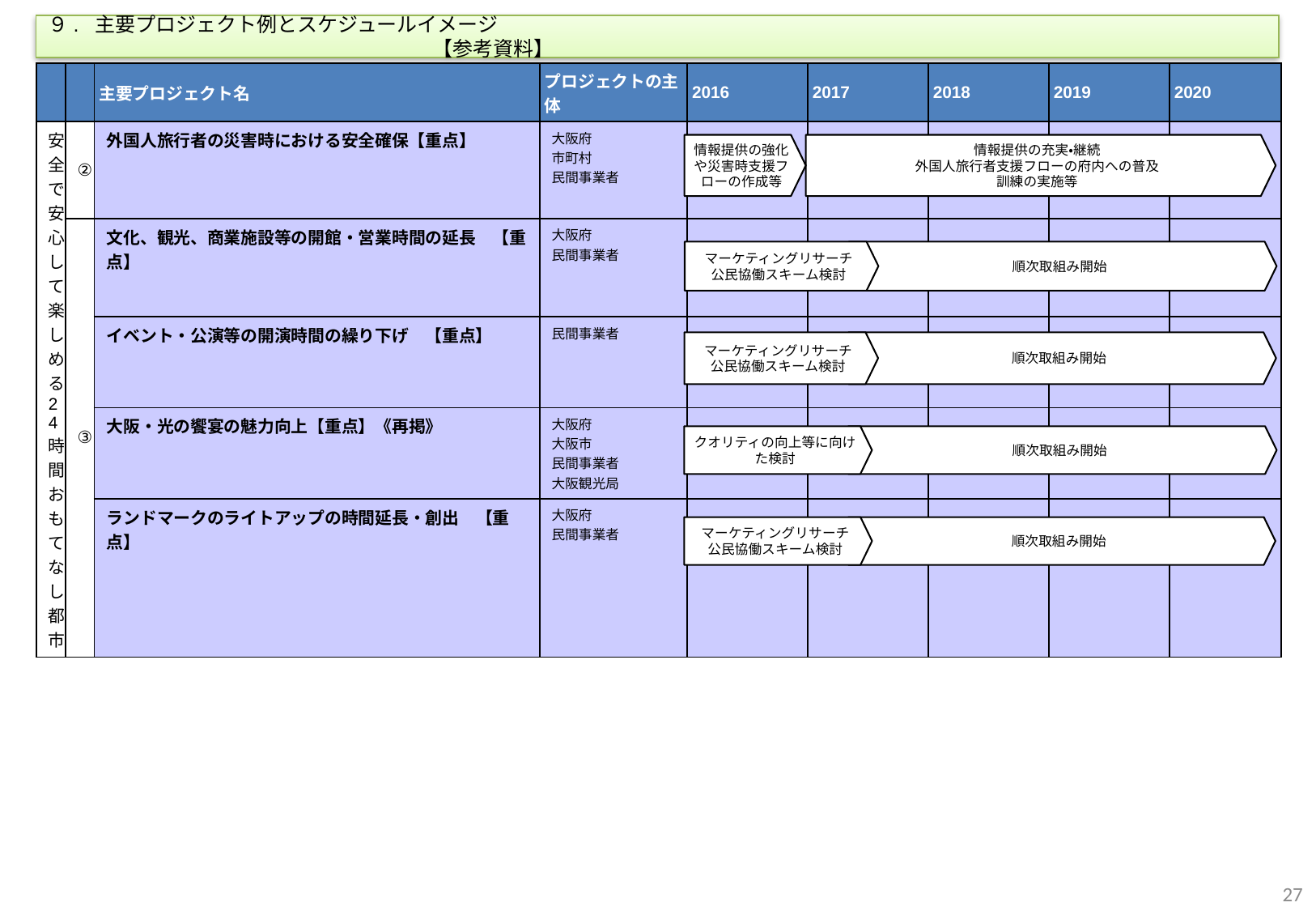

９.  主要プロジェクト例とスケジュールイメージ　　　　　　　　　　　　　　　　　　　　　　　　　　　　　　　　　　　　　　　　　　　　　　　　　　　　　　　　【参考資料】
|  |  | 主要プロジェクト名 | プロジェクトの主体 | 2016 | 2017 | 2018 | 2019 | 2020 |
| --- | --- | --- | --- | --- | --- | --- | --- | --- |
| 安全で安心して楽しめる24時間おもてなし都市 | ② | 外国人旅行者の災害時における安全確保【重点】 | 大阪府 市町村 民間事業者 |  |  |  |  |  |
|  | ③ | 文化、観光、商業施設等の開館・営業時間の延長　【重点】 | 大阪府 民間事業者 |  |  |  |  |  |
|  |  | イベント・公演等の開演時間の繰り下げ　【重点】 | 民間事業者 |  |  |  |  |  |
|  |  | 大阪・光の饗宴の魅力向上【重点】《再掲》 | 大阪府 大阪市 民間事業者 大阪観光局 |  |  |  |  |  |
|  |  | ランドマークのライトアップの時間延長・創出　【重点】 | 大阪府 民間事業者 |  |  |  |  |  |
情報提供の強化や災害時支援フローの作成等
情報提供の充実・継続
外国人旅行者支援フローの府内への普及
訓練の実施等
マーケティングリサーチ
公民協働スキーム検討
順次取組み開始
マーケティングリサーチ
公民協働スキーム検討
順次取組み開始
クオリティの向上等に向けた検討
順次取組み開始
マーケティングリサーチ
公民協働スキーム検討
順次取組み開始
27